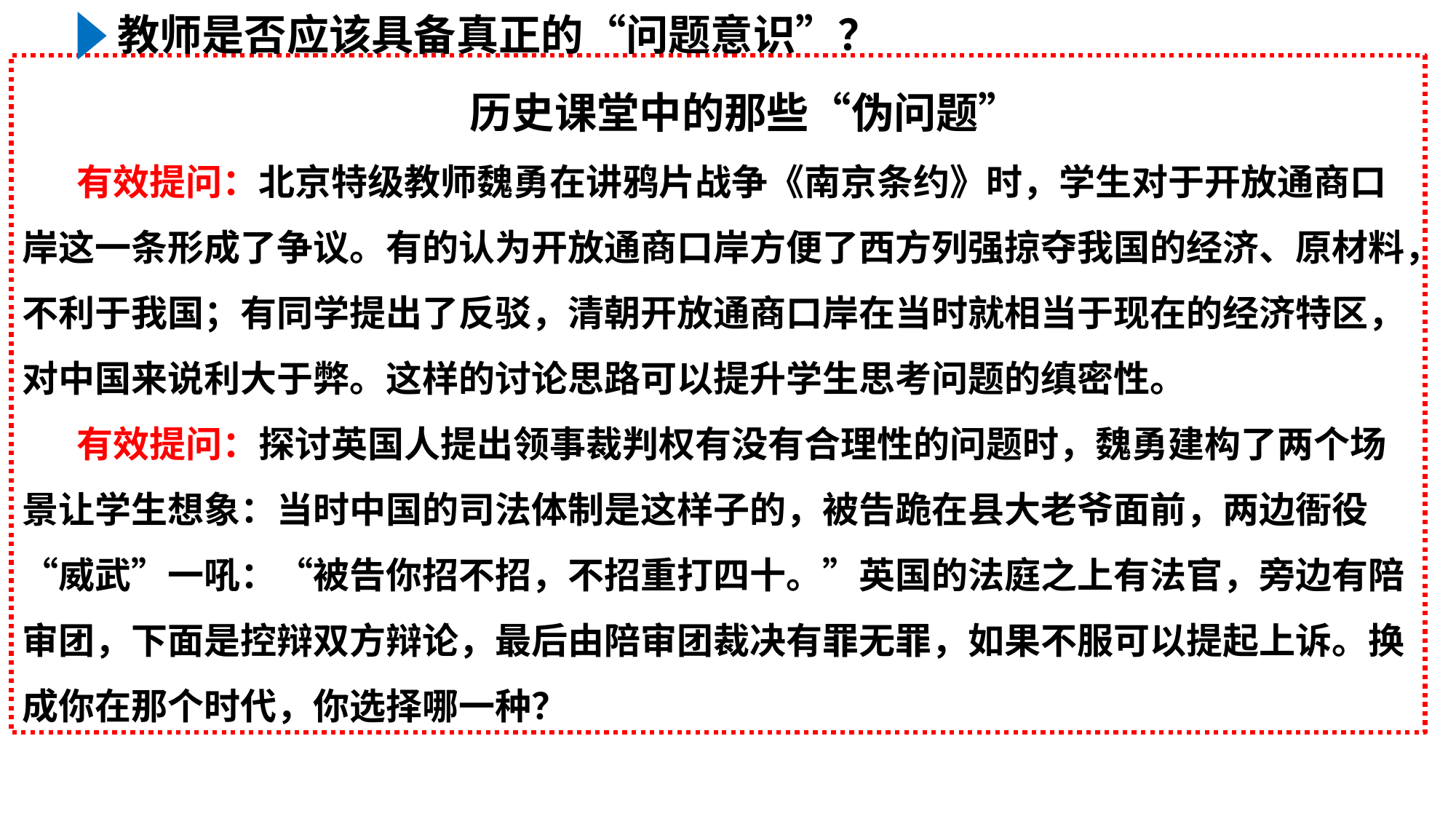

教师是否应该具备真正的“问题意识”？

历史课堂中的那些“伪问题”
有效提问：北京特级教师魏勇在讲鸦片战争《南京条约》时，学生对于开放通商口岸这一条形成了争议。有的认为开放通商口岸方便了西方列强掠夺我国的经济、原材料，不利于我国；有同学提出了反驳，清朝开放通商口岸在当时就相当于现在的经济特区，对中国来说利大于弊。这样的讨论思路可以提升学生思考问题的缜密性。
有效提问：探讨英国人提出领事裁判权有没有合理性的问题时，魏勇建构了两个场景让学生想象：当时中国的司法体制是这样子的，被告跪在县大老爷面前，两边衙役“威武”一吼：“被告你招不招，不招重打四十。”英国的法庭之上有法官，旁边有陪审团，下面是控辩双方辩论，最后由陪审团裁决有罪无罪，如果不服可以提起上诉。换成你在那个时代，你选择哪一种？